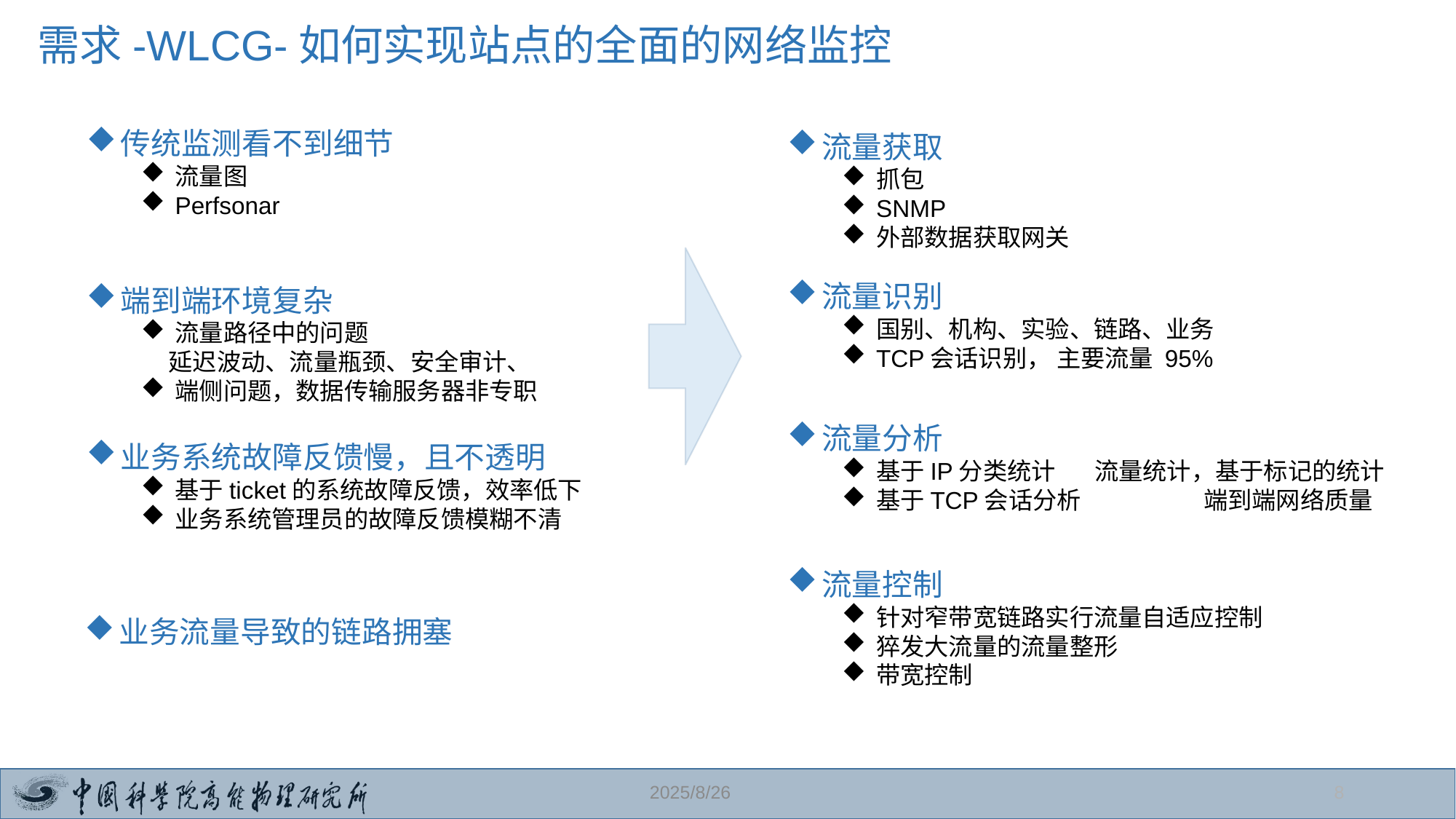

需求-WLCG-如何实现站点的全面的网络监控
传统监测看不到细节
流量图
Perfsonar

流量获取
抓包
SNMP
外部数据获取网关

流量识别
国别、机构、实验、链路、业务
TCP会话识别， 主要流量 95%

端到端环境复杂
流量路径中的问题
    延迟波动、流量瓶颈、安全审计、
端侧问题，数据传输服务器非专职
流量分析
基于IP分类统计   	流量统计，基于标记的统计
基于TCP会话分析      	端到端网络质量
业务系统故障反馈慢，且不透明
基于ticket的系统故障反馈，效率低下
业务系统管理员的故障反馈模糊不清

流量控制
针对窄带宽链路实行流量自适应控制
猝发大流量的流量整形
带宽控制
业务流量导致的链路拥塞
2025/8/26
8